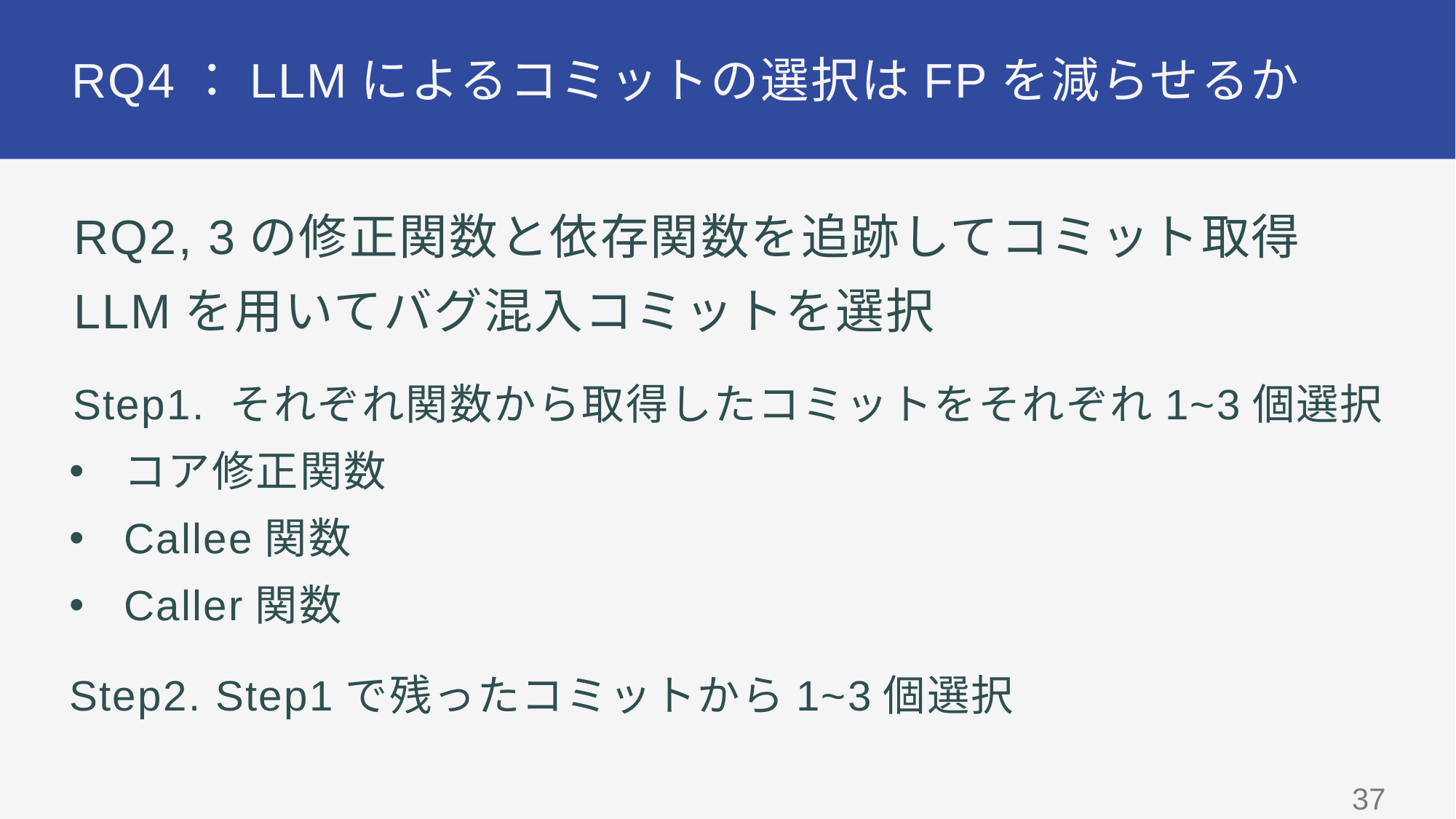

# RQ4：LLMによるコミットの選択はFPを減らせるか
RQ2, 3の修正関数と依存関数を追跡してコミット取得
LLMを用いてバグ混入コミットを選択

Step1. それぞれ関数から取得したコミットをそれぞれ1~3個選択
コア修正関数
Callee関数
Caller関数

Step2. Step1で残ったコミットから1~3個選択
37